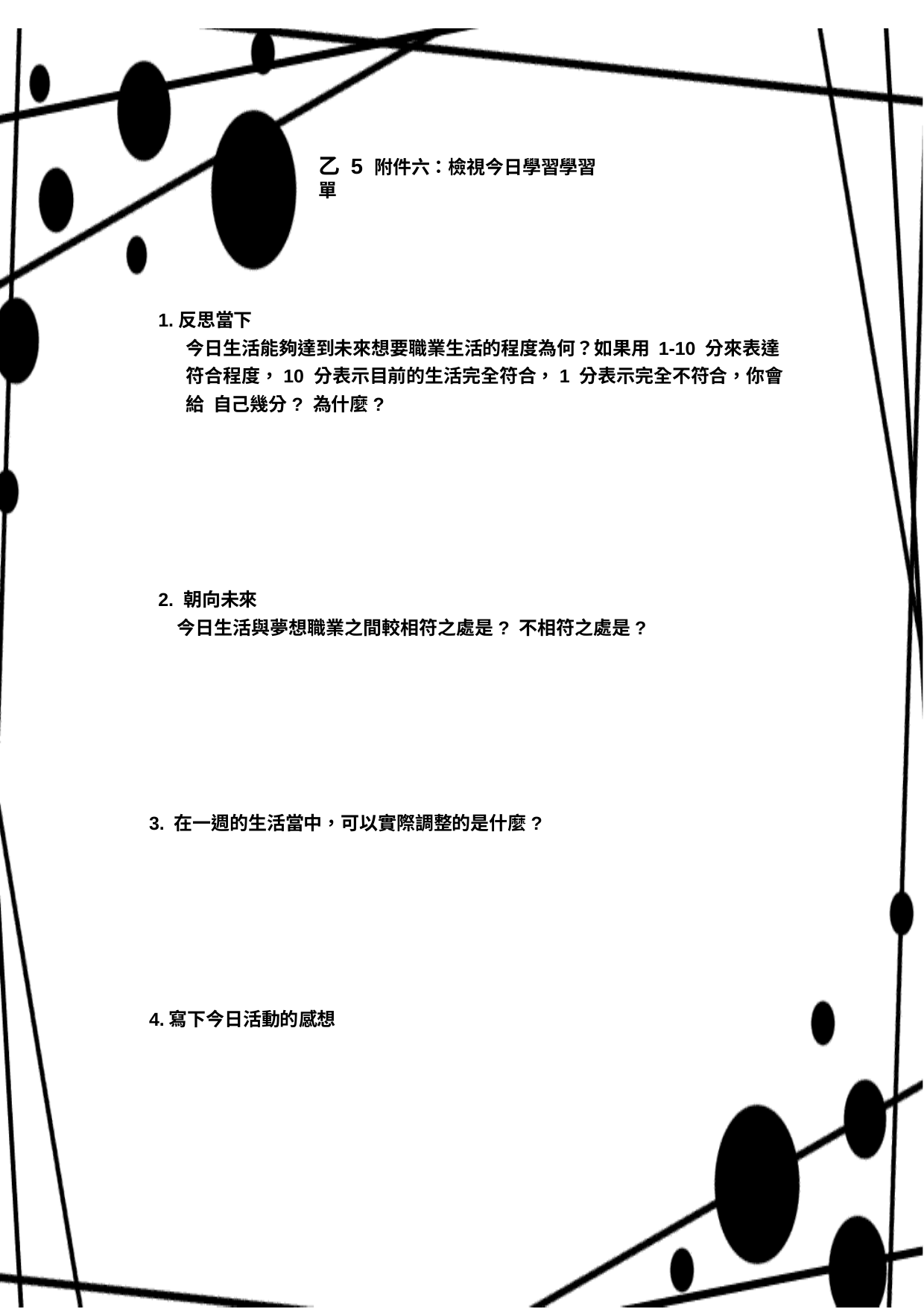

102

乙 5 附件六：檢視今日學習學習單
1.反思當下
今日生活能夠達到未來想要職業生活的程度為何？如果用 1-10 分來表達  符合程度，10 分表示目前的生活完全符合，1 分表示完全不符合，你會給  自己幾分? 為什麼?
2. 朝向未來
今日生活與夢想職業之間較相符之處是? 不相符之處是?
3. 在一週的生活當中，可以實際調整的是什麼?
4.寫下今日活動的感想